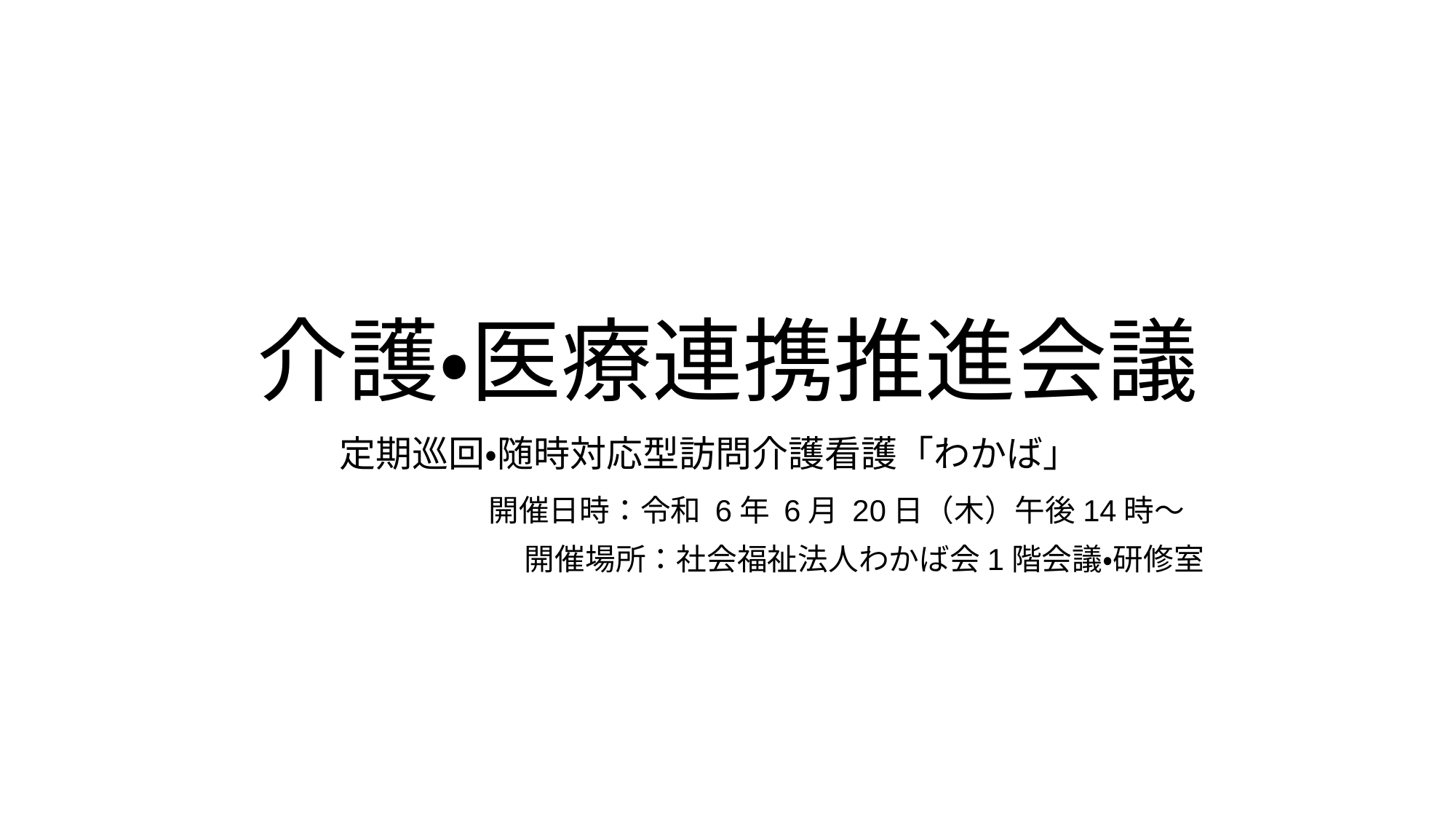

# 介護・医療連携推進会議
定期巡回・随時対応型訪問介護看護「わかば」
　　　　　　開催日時：令和 6年 6月 20日（木）午後14時～
　　　　　　　　　開催場所：社会福祉法人わかば会1階会議・研修室